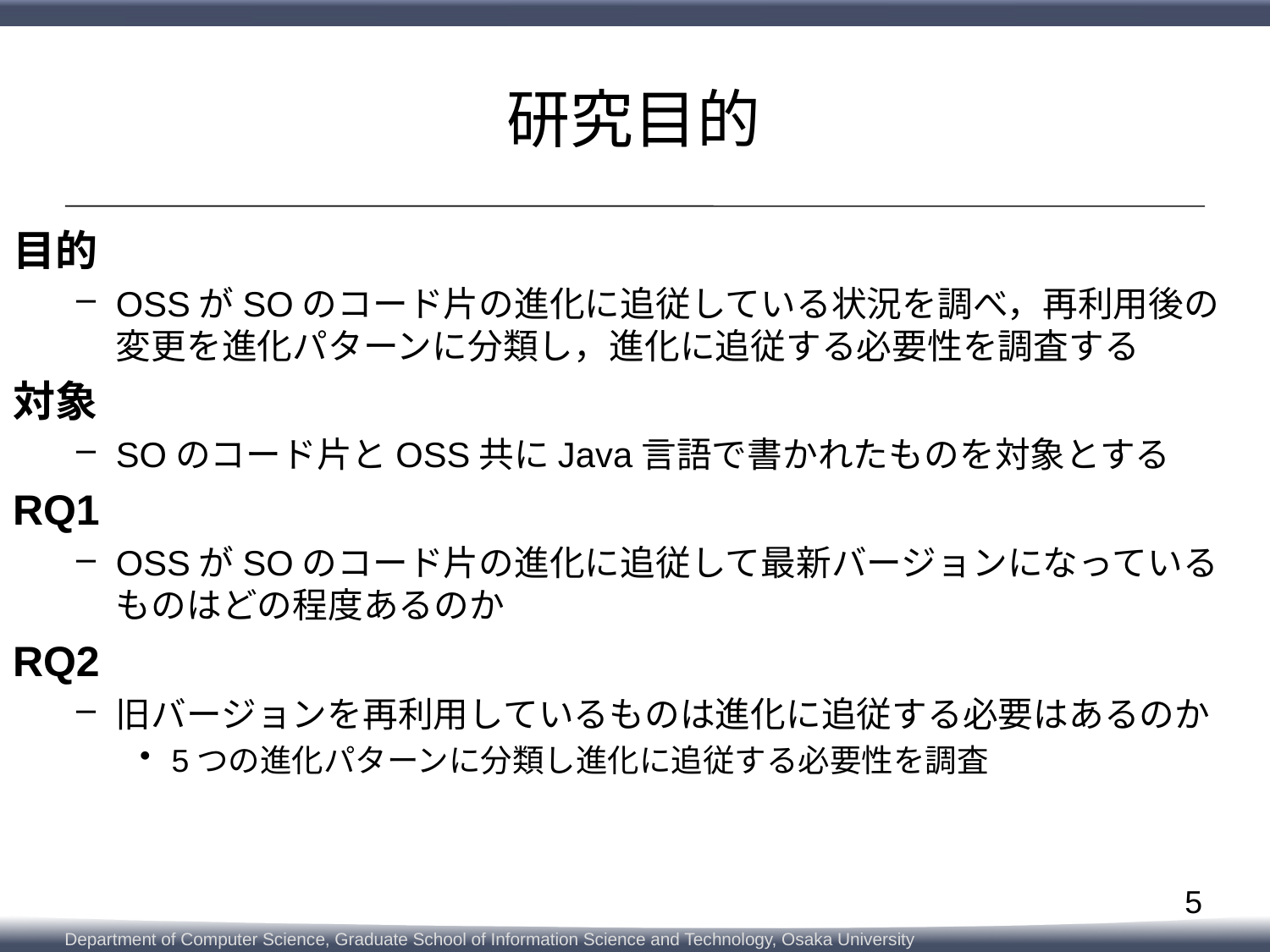

# 研究目的
目的
OSSがSOのコード片の進化に追従している状況を調べ，再利用後の変更を進化パターンに分類し，進化に追従する必要性を調査する
対象
SOのコード片とOSS共にJava言語で書かれたものを対象とする
RQ1
OSSがSOのコード片の進化に追従して最新バージョンになっているものはどの程度あるのか
RQ2
旧バージョンを再利用しているものは進化に追従する必要はあるのか
5つの進化パターンに分類し進化に追従する必要性を調査
5